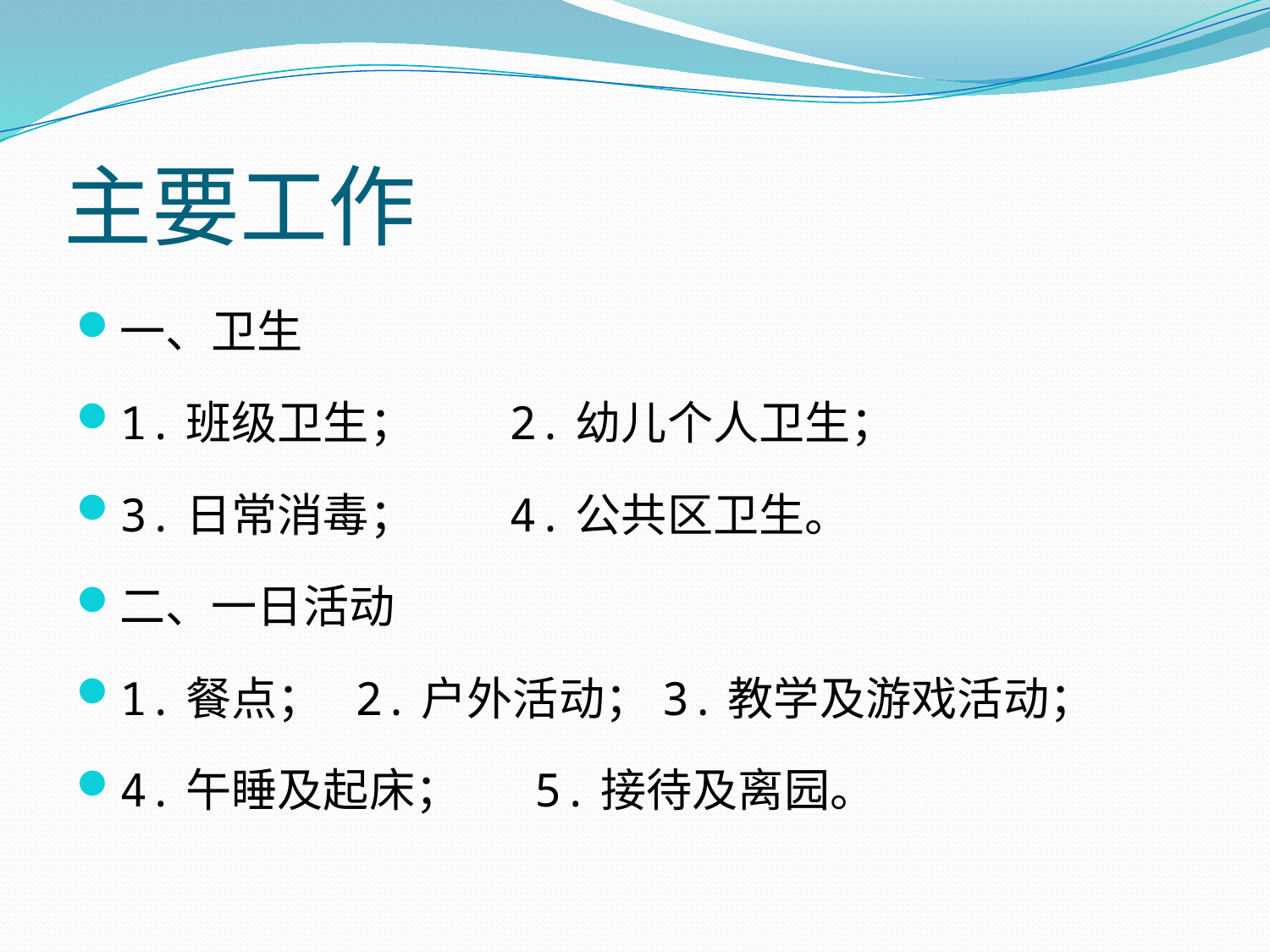

# 主要工作
一、卫生
1.班级卫生；        2.幼儿个人卫生；
3.日常消毒；        4.公共区卫生。
二、一日活动
1.餐点；  2.户外活动；3.教学及游戏活动；
4.午睡及起床；      5.接待及离园。